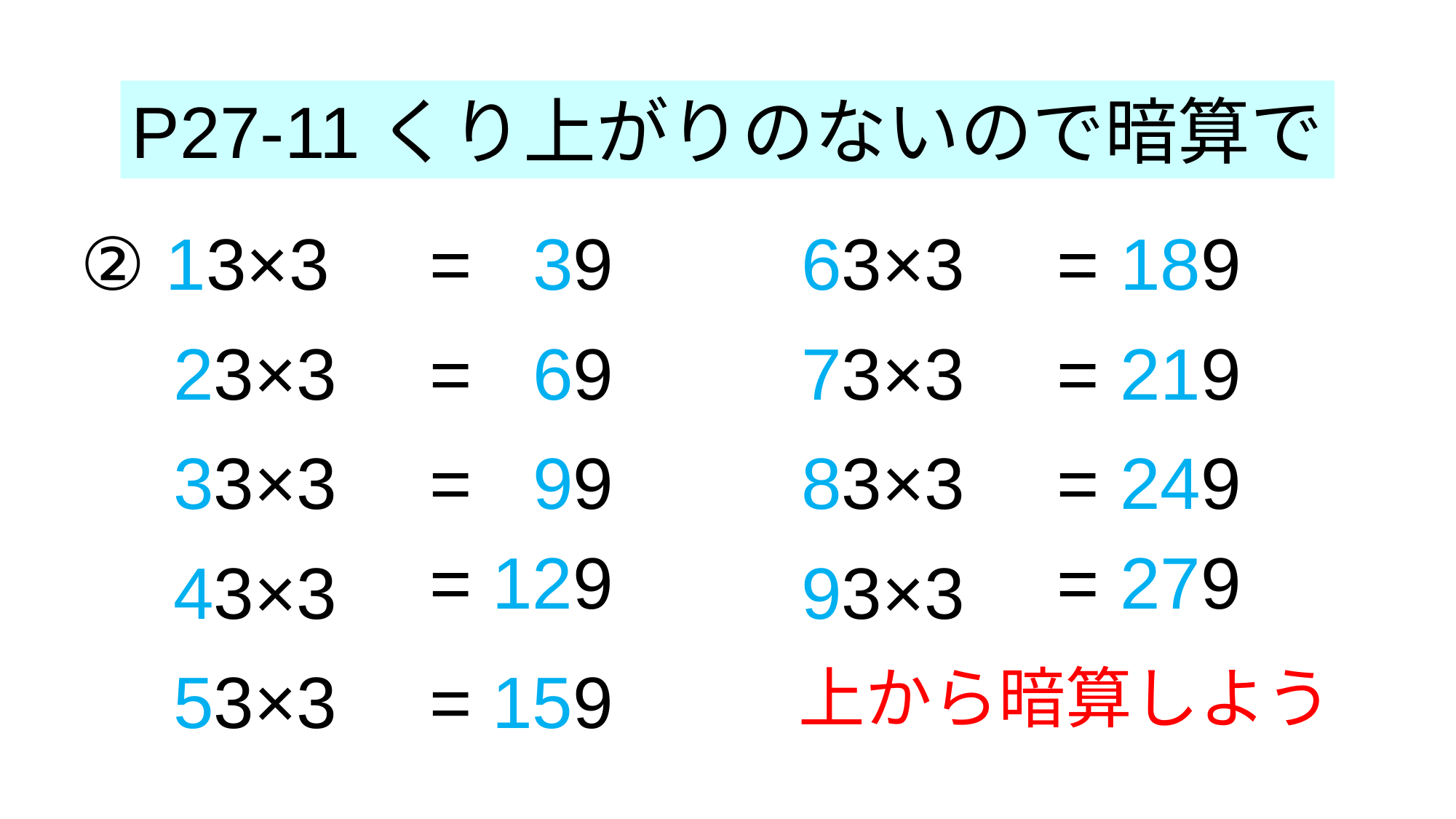

P27-11くり上がりのないので暗算で
② 13×3
=   39
63×3
= 189
=   69
= 219
23×3
73×3
=   99
= 249
33×3
83×3
= 129
= 279
43×3
93×3
53×3
= 159
上から暗算しよう